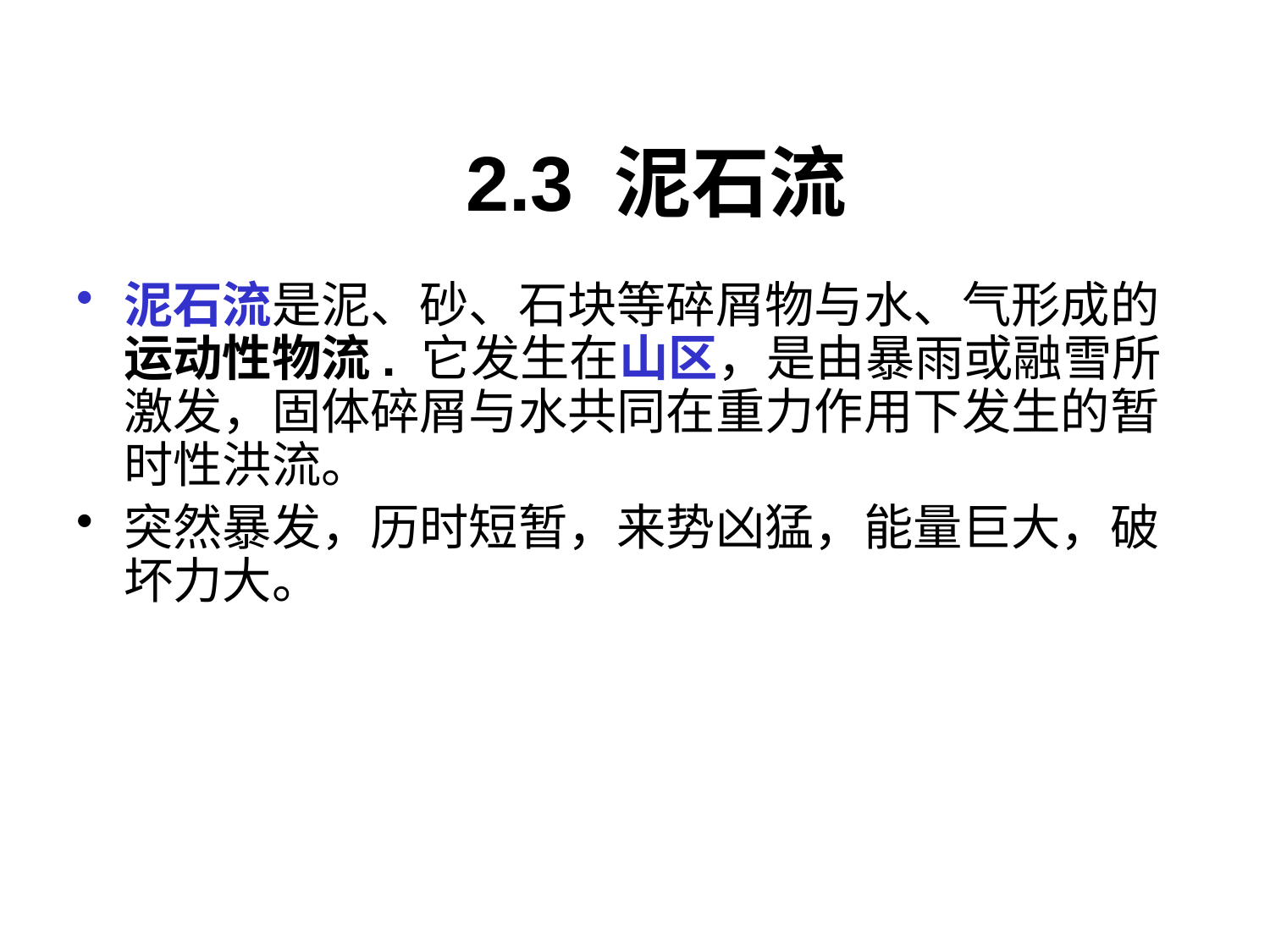

# 2.3 泥石流
泥石流是泥、砂、石块等碎屑物与水、气形成的运动性物流. 它发生在山区，是由暴雨或融雪所激发，固体碎屑与水共同在重力作用下发生的暂时性洪流。
突然暴发，历时短暂，来势凶猛，能量巨大，破坏力大。